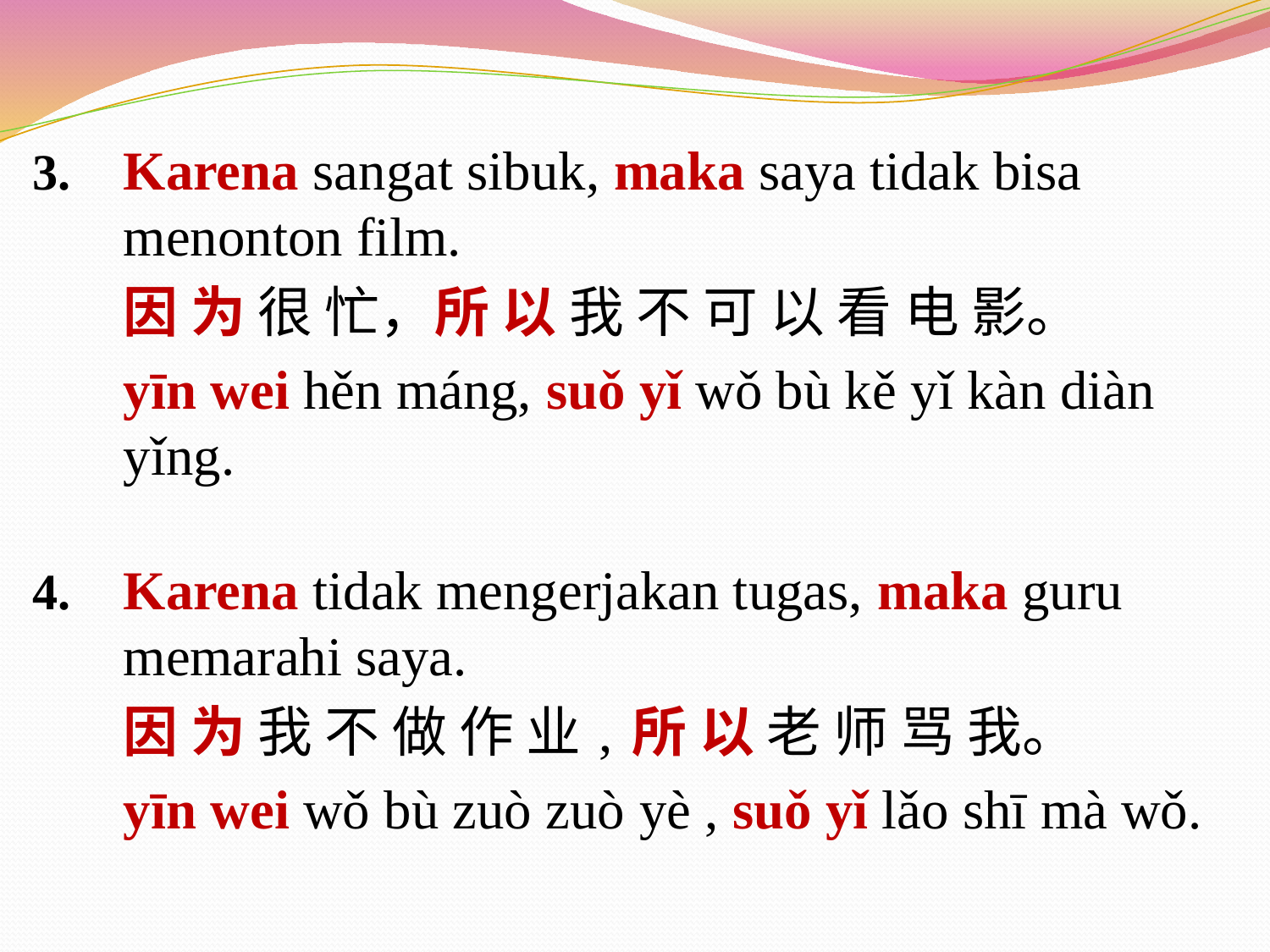

Karena sangat sibuk, maka saya tidak bisa menonton film.
	因 为 很 忙，所 以 我 不 可 以 看 电 影。
	yīn wei hěn máng, suǒ yǐ wǒ bù kě yǐ kàn diàn yǐng.

Karena tidak mengerjakan tugas, maka guru memarahi saya.
	因 为 我 不 做 作 业 , 所 以 老 师 骂 我。
	yīn wei wǒ bù zuò zuò yè , suǒ yǐ lǎo shī mà wǒ.